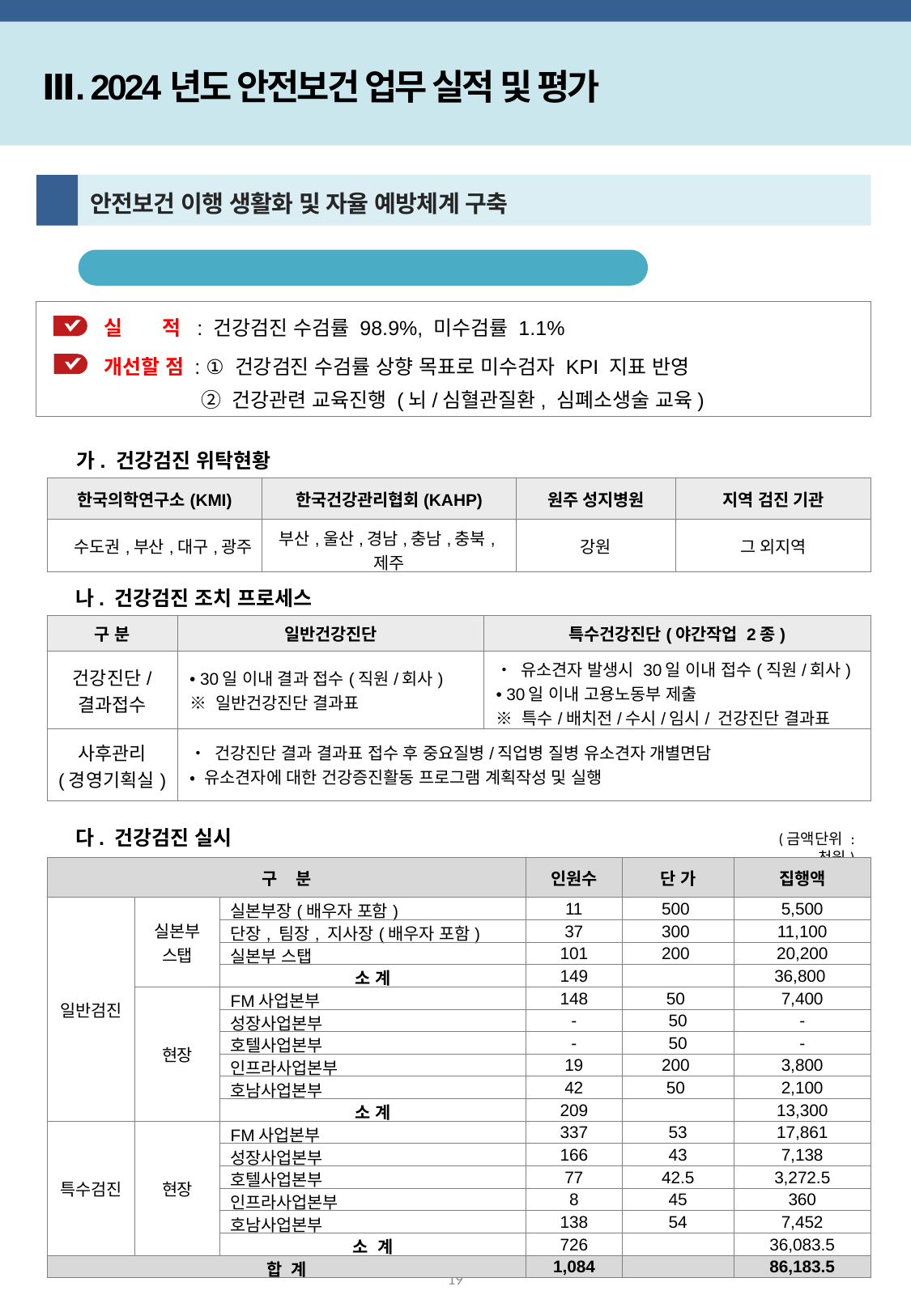

Ⅲ. 2024년도 안전보건 업무 실적 및 평가
3
안전보건 이행 생활화 및 자율 예방체계 구축
직원건강 증진을 위한 건강검진 실시
         실       적  : 건강검진 수검률 98.9%, 미수검률 1.1%
         개선할 점 : ① 건강검진 수검률 상향 목표로 미수검자 KPI 지표 반영
                           ② 건강관련 교육진행 (뇌/심혈관질환, 심폐소생술 교육)

  가. 건강검진 위탁현황
| 한국의학연구소(KMI) | 한국건강관리협회(KAHP) | 원주 성지병원 | 지역 검진 기관 |
| --- | --- | --- | --- |
| 수도권,부산,대구,광주 | 부산,울산,경남,충남,충북,제주 | 강원 | 그 외지역 |
  나. 건강검진 조치 프로세스
| 구 분 | 일반건강진단 | 특수건강진단(야간작업 2종) |
| --- | --- | --- |
| 건강진단/ 결과접수 | • 30일 이내 결과 접수(직원/회사) ※ 일반건강진단 결과표 | • 유소견자 발생시 30일 이내 접수(직원/회사) • 30일 이내 고용노동부 제출 ※ 특수/배치전/수시/임시/ 건강진단 결과표 |
| 사후관리 (경영기획실) | • 건강진단 결과 결과표 접수 후 중요질병/직업병 질병 유소견자 개별면담 • 유소견자에 대한 건강증진활동 프로그램 계획작성 및 실행 |  |
  다. 건강검진 실시
(금액단위 : 천원)
| 구 분 |  |  | 인원수 | 단 가 | 집행액 |
| --- | --- | --- | --- | --- | --- |
| 일반검진 | 실본부 스탭 | 실본부장(배우자 포함) | 11 | 500 | 5,500 |
|  |  | 단장, 팀장, 지사장(배우자 포함) | 37 | 300 | 11,100 |
|  |  | 실본부 스탭 | 101 | 200 | 20,200 |
|  |  | 소 계 | 149 |  | 36,800 |
|  | 현장 | FM사업본부 | 148 | 50 | 7,400 |
|  |  | 성장사업본부 | - | 50 | - |
|  |  | 호텔사업본부 | - | 50 | - |
|  |  | 인프라사업본부 | 19 | 200 | 3,800 |
|  |  | 호남사업본부 | 42 | 50 | 2,100 |
|  |  | 소 계 | 209 |  | 13,300 |
| 특수검진 | 현장 | FM사업본부 | 337 | 53 | 17,861 |
|  |  | 성장사업본부 | 166 | 43 | 7,138 |
|  |  | 호텔사업본부 | 77 | 42.5 | 3,272.5 |
|  |  | 인프라사업본부 | 8 | 45 | 360 |
|  |  | 호남사업본부 | 138 | 54 | 7,452 |
|  |  | 소 계 | 726 |  | 36,083.5 |
| 합 계 |  |  | 1,084 |  | 86,183.5 |
19